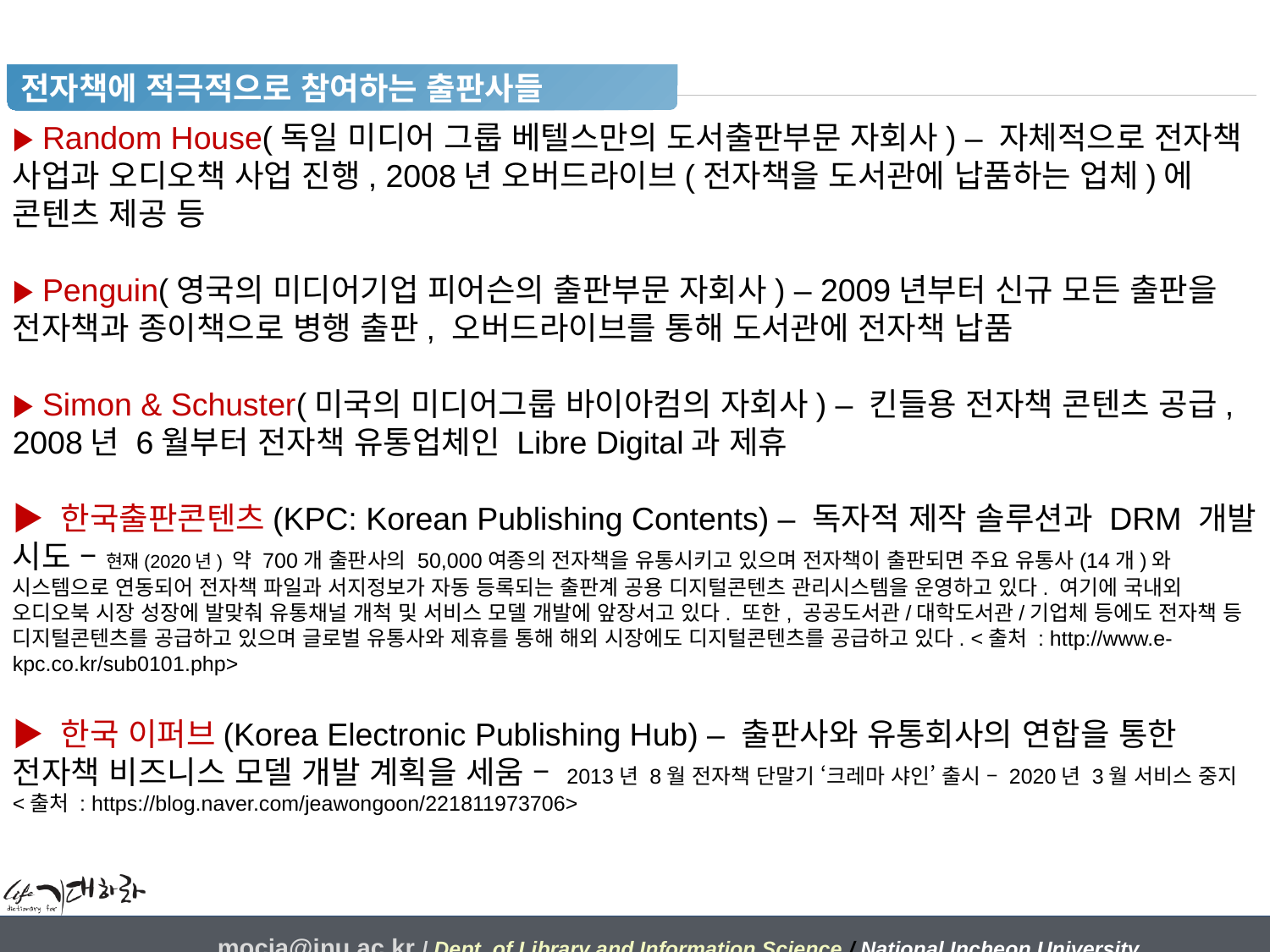

전자책에 적극적으로 참여하는 출판사들
▶ Random House(독일 미디어 그룹 베텔스만의 도서출판부문 자회사) – 자체적으로 전자책 사업과 오디오책 사업 진행, 2008년 오버드라이브(전자책을 도서관에 납품하는 업체)에 콘텐츠 제공 등

▶ Penguin(영국의 미디어기업 피어슨의 출판부문 자회사) – 2009년부터 신규 모든 출판을 전자책과 종이책으로 병행 출판, 오버드라이브를 통해 도서관에 전자책 납품

▶ Simon & Schuster(미국의 미디어그룹 바이아컴의 자회사) – 킨들용 전자책 콘텐츠 공급, 2008년 6월부터 전자책 유통업체인 Libre Digital과 제휴

▶ 한국출판콘텐츠(KPC: Korean Publishing Contents) – 독자적 제작 솔루션과 DRM 개발 시도 – 현재(2020년) 약 700개 출판사의 50,000여종의 전자책을 유통시키고 있으며 전자책이 출판되면 주요 유통사(14개)와 시스템으로 연동되어 전자책 파일과 서지정보가 자동 등록되는 출판계 공용 디지털콘텐츠 관리시스템을 운영하고 있다. 여기에 국내외 오디오북 시장 성장에 발맞춰 유통채널 개척 및 서비스 모델 개발에 앞장서고 있다. 또한, 공공도서관/대학도서관/기업체 등에도 전자책 등 디지털콘텐츠를 공급하고 있으며 글로벌 유통사와 제휴를 통해 해외 시장에도 디지털콘텐츠를 공급하고 있다. <출처 : http://www.e-kpc.co.kr/sub0101.php>

▶ 한국 이퍼브(Korea Electronic Publishing Hub) – 출판사와 유통회사의 연합을 통한 전자책 비즈니스 모델 개발 계획을 세움 – 2013년 8월 전자책 단말기 ‘크레마 샤인’ 출시 – 2020년 3월 서비스 중지 <출처 : https://blog.naver.com/jeawongoon/221811973706>

mocja@inu.ac.kr / Dept. of Library and Information Science / National Incheon University